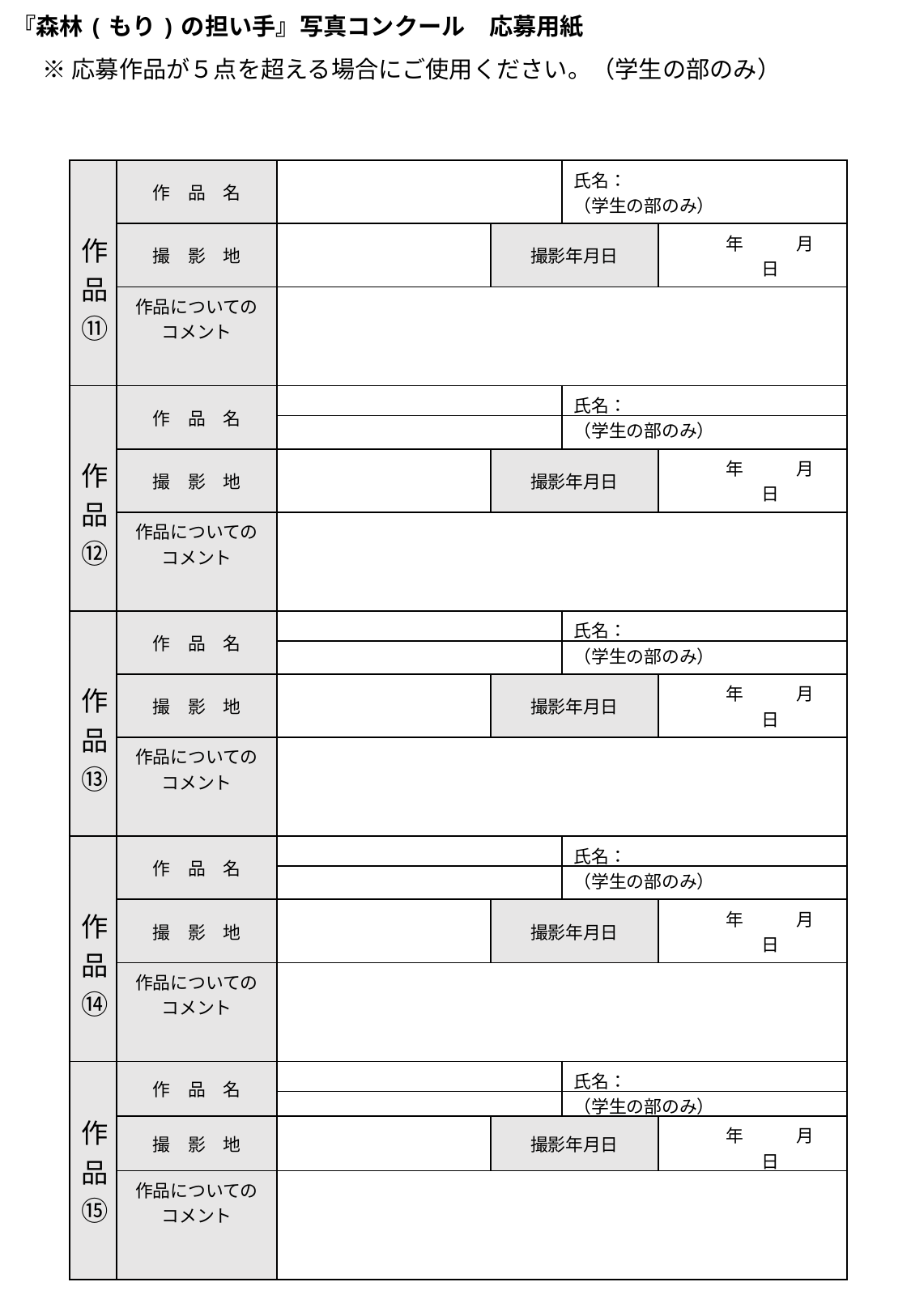

『森林(もり)の担い手』写真コンクール　応募用紙

※応募作品が５点を超える場合にご使用ください。（学生の部のみ）

| 作品⑪ | 作　品　名 |  |  | 氏名： （学生の部のみ） |  |
| --- | --- | --- | --- | --- | --- |
|  | 撮　影　地 |  | 撮影年月日 |  | 年　　　月　　　日 |
|  | 作品についての コメント |  |  |  |  |
| 作品⑫ | 作　品　名 |  |  | 氏名： （学生の部のみ） |  |
| --- | --- | --- | --- | --- | --- |
|  | 撮　影　地 |  | 撮影年月日 |  | 年　　　月　　　日 |
|  | 作品についての コメント |  |  |  |  |
| 作品⑬ | 作　品　名 |  |  | 氏名： （学生の部のみ） |  |
| --- | --- | --- | --- | --- | --- |
|  | 撮　影　地 |  | 撮影年月日 |  | 年　　　月　　　日 |
|  | 作品についての コメント |  |  |  |  |
| 作品⑭ | 作　品　名 |  |  | 氏名： （学生の部のみ） |  |
| --- | --- | --- | --- | --- | --- |
|  | 撮　影　地 |  | 撮影年月日 |  | 年　　　月　　　日 |
|  | 作品についての コメント |  |  |  |  |
| 作品⑮ | 作　品　名 |  |  | 氏名： （学生の部のみ） |  |
| --- | --- | --- | --- | --- | --- |
|  | 撮　影　地 |  | 撮影年月日 |  | 年　　　月　　　日 |
|  | 作品についての コメント |  |  |  |  |